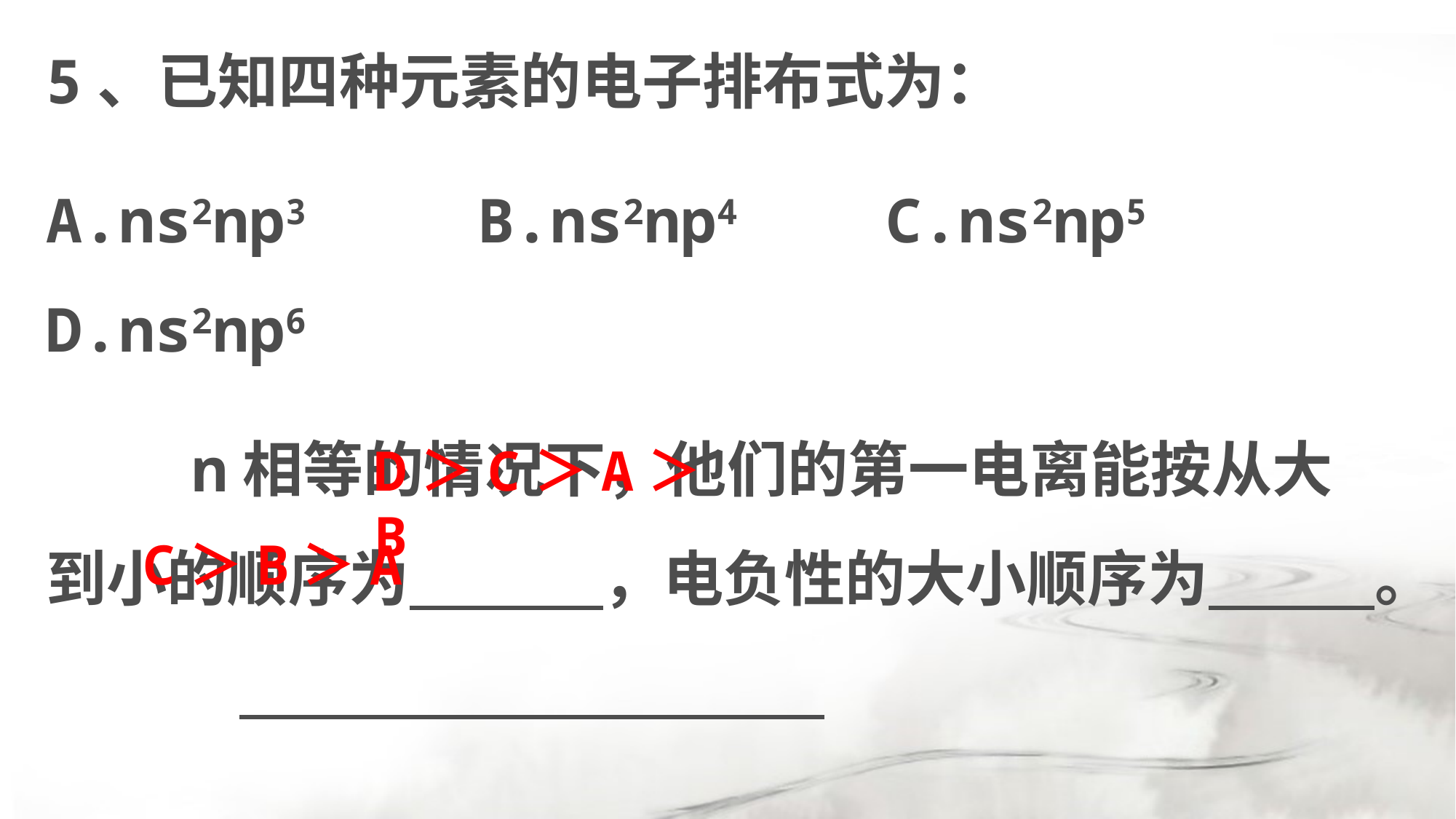

5、已知四种元素的电子排布式为：
A.ns2np3     B.ns2np4   C.ns2np5        D.ns2np6
    n相等的情况下，他们的第一电离能按从大到小的顺序为              ，电负性的大小顺序为            。
D＞C＞A＞B
C＞B＞A